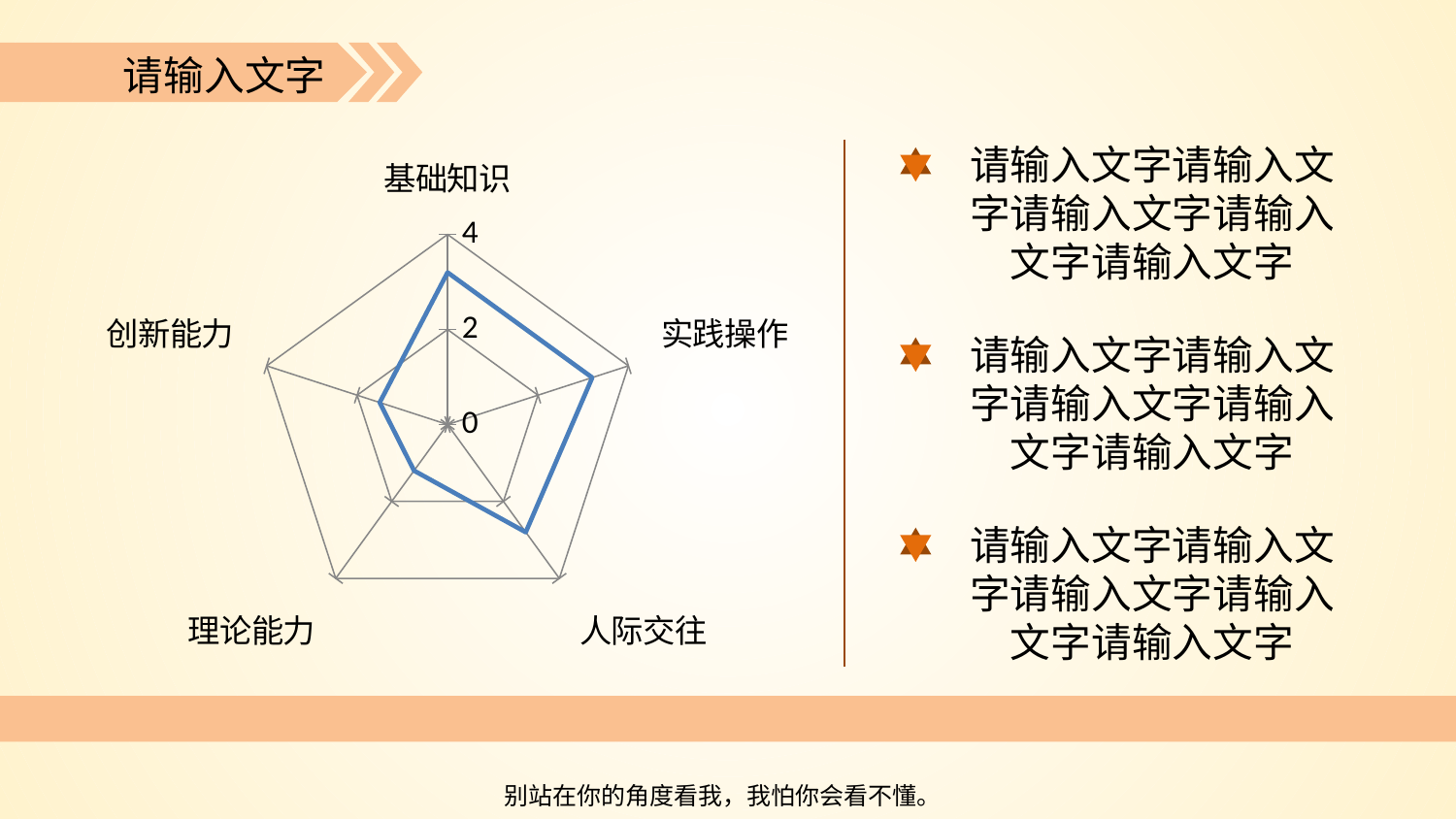

请输入文字
请输入文字请输入文字请输入文字请输入文字请输入文字

### Chart

| Category | 系列 1 |
|---|---|
| 基础知识 | 3.2 |
| 实践操作 | 3.2 |
| 人际交往 | 2.8 |
| 理论能力 | 1.2 |
| 创新能力 | 1.5 |
请输入文字请输入文字请输入文字请输入文字请输入文字

请输入文字请输入文字请输入文字请输入文字请输入文字

别站在你的角度看我，我怕你会看不懂。